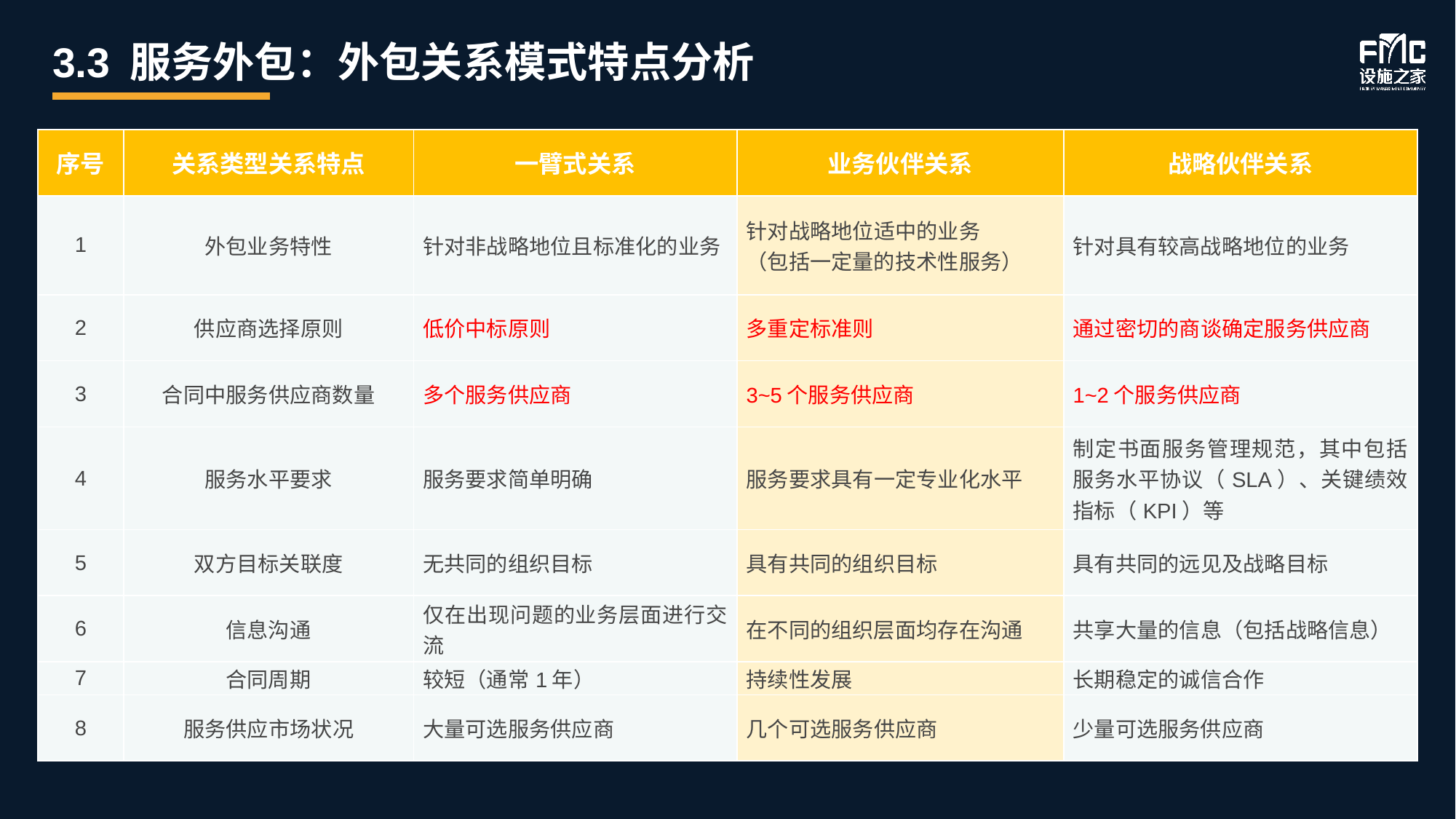

# 3.3 服务外包：外包关系模式特点分析
| 序号 | 关系类型关系特点 | 一臂式关系 | 业务伙伴关系 | 战略伙伴关系 |
| --- | --- | --- | --- | --- |
| 1 | 外包业务特性 | 针对非战略地位且标准化的业务 | 针对战略地位适中的业务 （包括一定量的技术性服务） | 针对具有较高战略地位的业务 |
| 2 | 供应商选择原则 | 低价中标原则 | 多重定标准则 | 通过密切的商谈确定服务供应商 |
| 3 | 合同中服务供应商数量 | 多个服务供应商 | 3~5个服务供应商 | 1~2个服务供应商 |
| 4 | 服务水平要求 | 服务要求简单明确 | 服务要求具有一定专业化水平 | 制定书面服务管理规范，其中包括服务水平协议（SLA）、关键绩效指标（KPI）等 |
| 5 | 双方目标关联度 | 无共同的组织目标 | 具有共同的组织目标 | 具有共同的远见及战略目标 |
| 6 | 信息沟通 | 仅在出现问题的业务层面进行交流 | 在不同的组织层面均存在沟通 | 共享大量的信息（包括战略信息） |
| 7 | 合同周期 | 较短（通常1年） | 持续性发展 | 长期稳定的诚信合作 |
| 8 | 服务供应市场状况 | 大量可选服务供应商 | 几个可选服务供应商 | 少量可选服务供应商 |